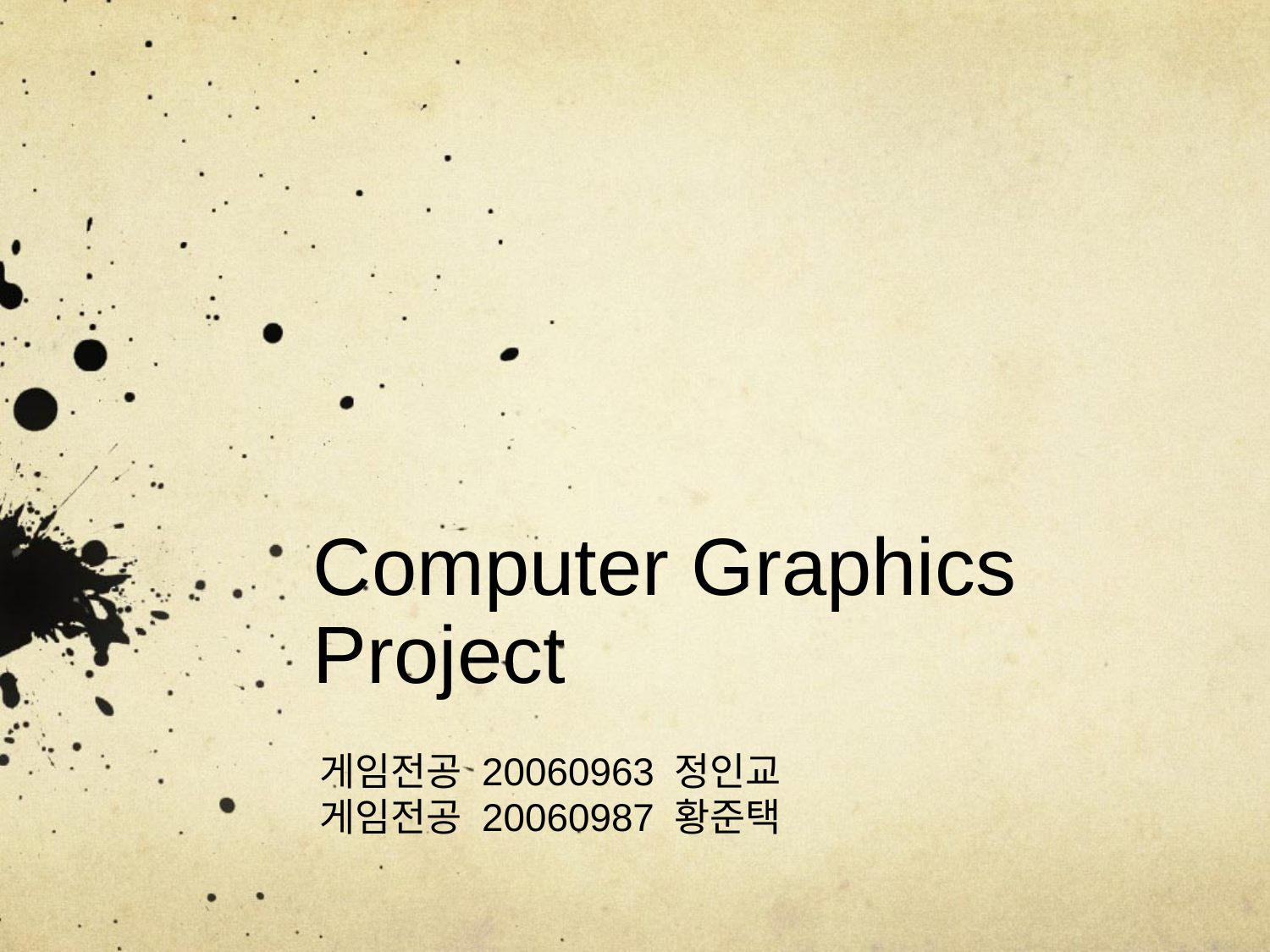

# Computer Graphics Project

게임전공 20060963 정인교
게임전공 20060987 황준택